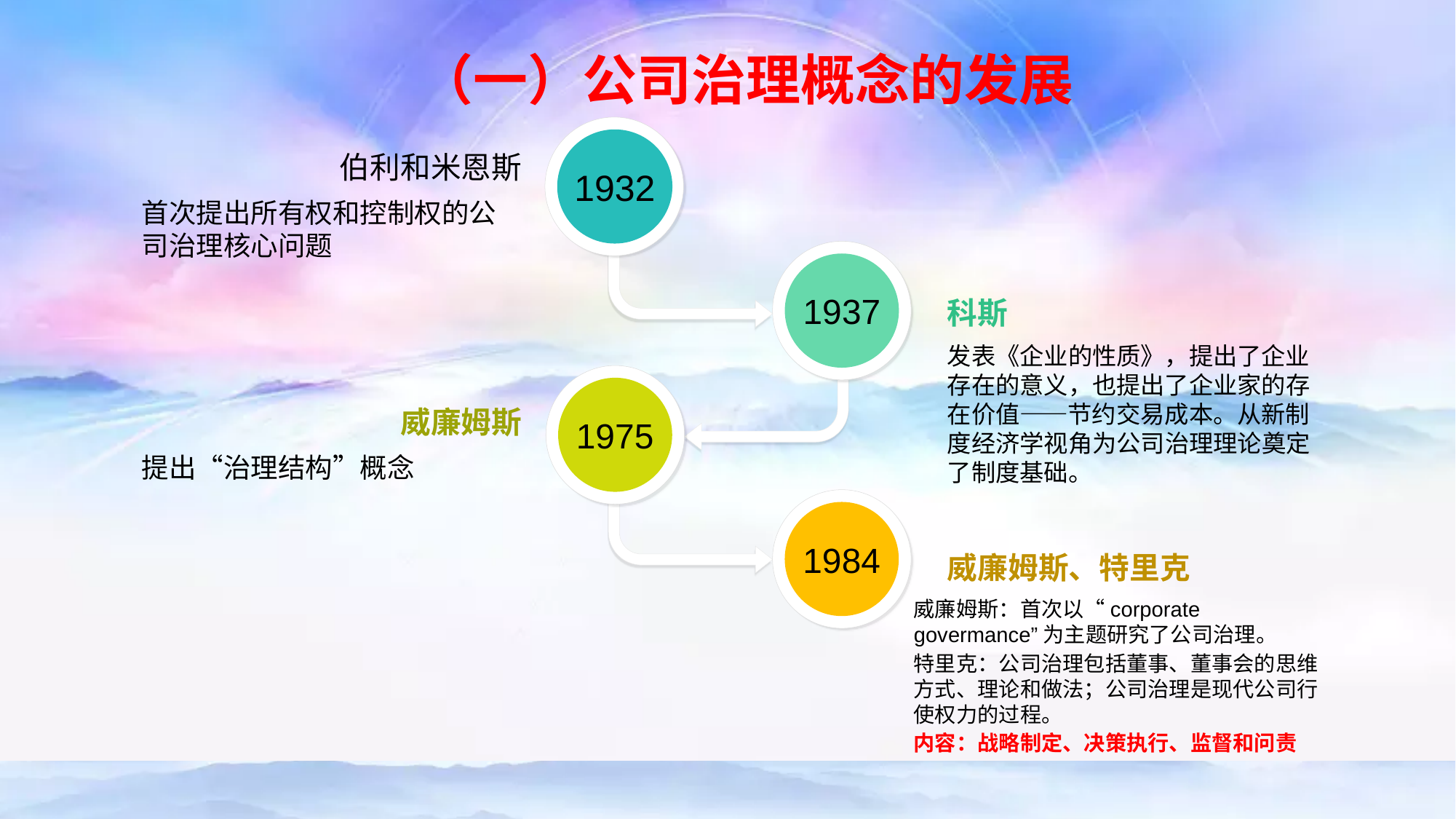

（一）公司治理概念的发展
伯利和米恩斯

1932
首次提出所有权和控制权的公司治理核心问题

1937
科斯
发表《企业的性质》，提出了企业存在的意义，也提出了企业家的存在价值——节约交易成本。从新制度经济学视角为公司治理理论奠定了制度基础。

威廉姆斯

1975
提出“治理结构”概念

1984
威廉姆斯、特里克
威廉姆斯：首次以“corporate govermance”为主题研究了公司治理。
特里克：公司治理包括董事、董事会的思维方式、理论和做法；公司治理是现代公司行使权力的过程。
内容：战略制定、决策执行、监督和问责

16